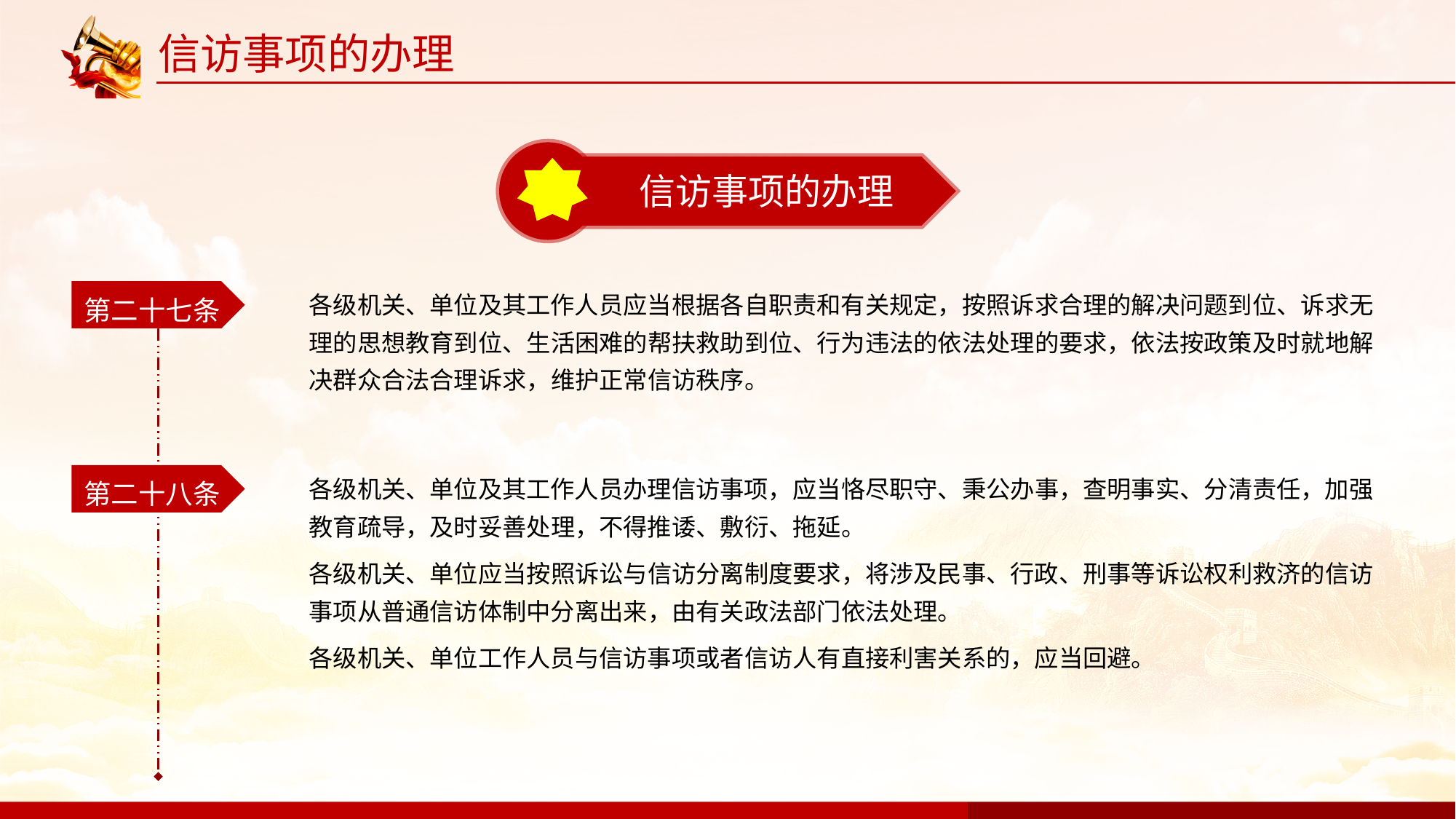

信访事项的办理

信访事项的办理
第二十七条

各级机关、单位及其工作人员应当根据各自职责和有关规定，按照诉求合理的解决问题到位、诉求无理的思想教育到位、生活困难的帮扶救助到位、行为违法的依法处理的要求，依法按政策及时就地解决群众合法合理诉求，维护正常信访秩序。

第二十八条

各级机关、单位及其工作人员办理信访事项，应当恪尽职守、秉公办事，查明事实、分清责任，加强教育疏导，及时妥善处理，不得推诿、敷衍、拖延。
各级机关、单位应当按照诉讼与信访分离制度要求，将涉及民事、行政、刑事等诉讼权利救济的信访事项从普通信访体制中分离出来，由有关政法部门依法处理。
各级机关、单位工作人员与信访事项或者信访人有直接利害关系的，应当回避。